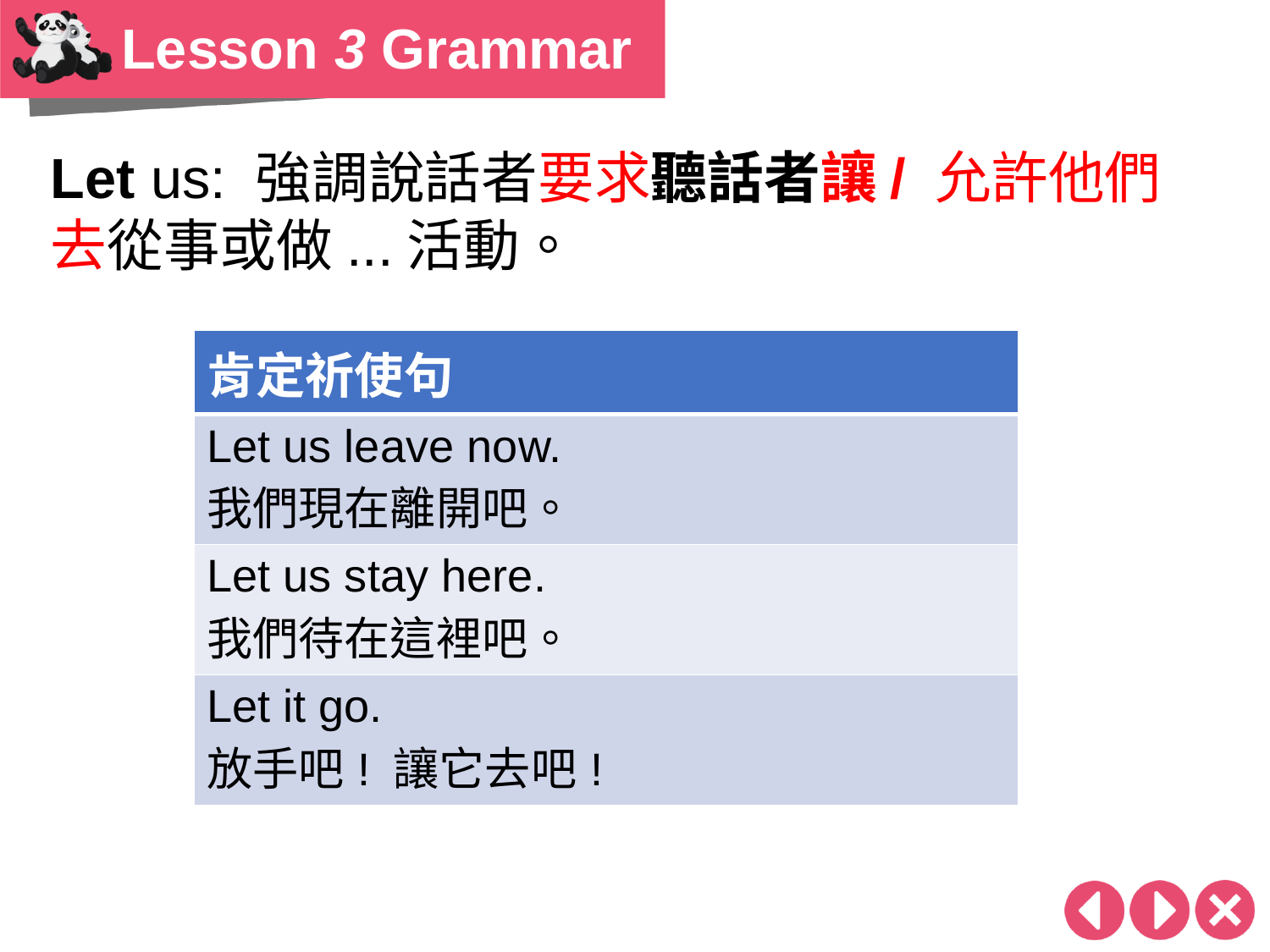

Lesson 3 Grammar
Let us: 強調說話者要求聽話者讓/ 允許他們去從事或做...活動。

| 肯定祈使句 |
| --- |
| Let us leave now. 我們現在離開吧。 |
| Let us stay here. 我們待在這裡吧。 |
| Let it go. 放手吧! 讓它去吧! |